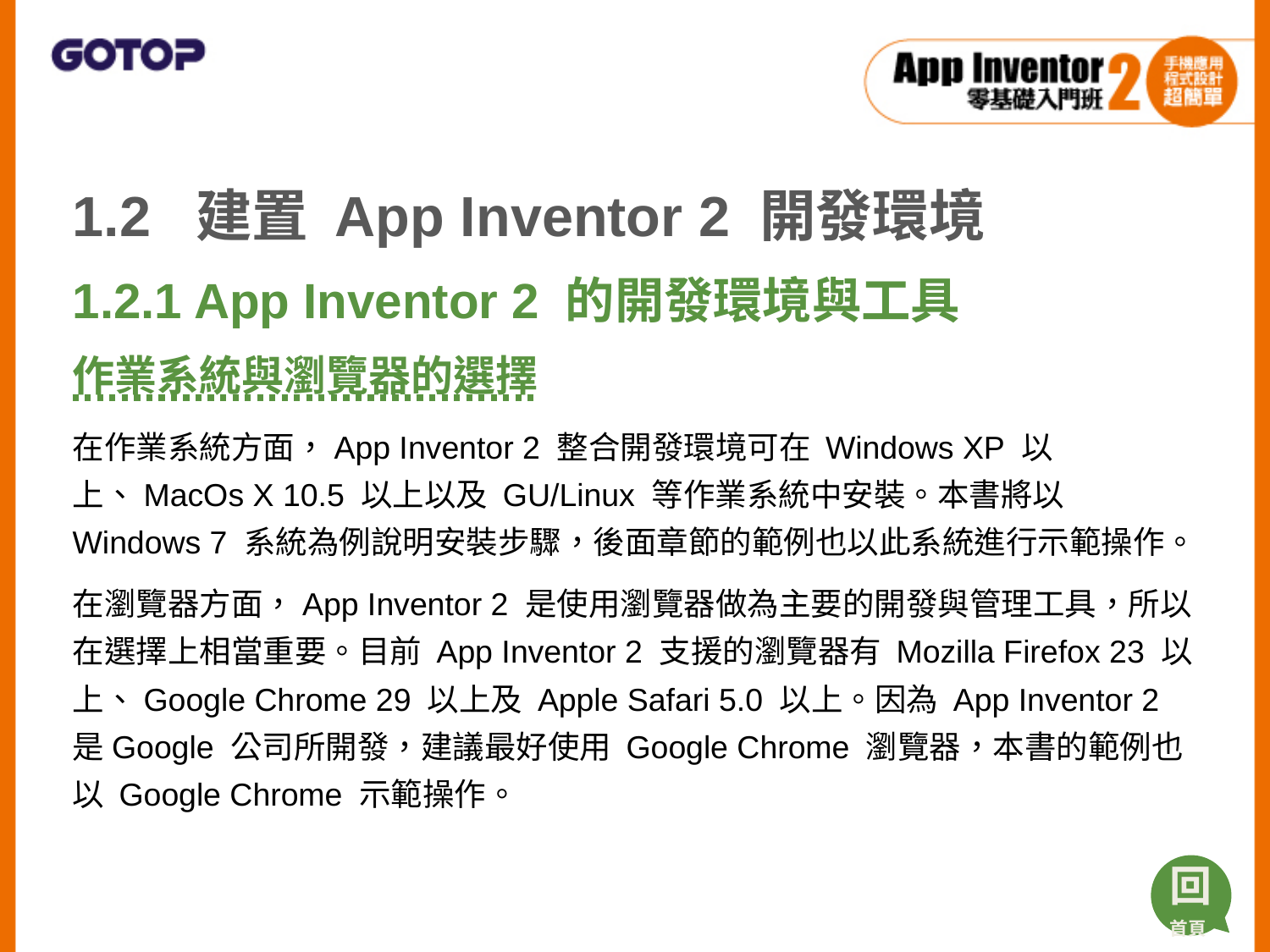

1.2  建置 App Inventor 2 開發環境
1.2.1 App Inventor 2 的開發環境與工具
作業系統與瀏覽器的選擇
在作業系統方面，App Inventor 2 整合開發環境可在 Windows XP 以上、MacOs X 10.5 以上以及 GU/Linux 等作業系統中安裝。本書將以 Windows 7 系統為例說明安裝步驟，後面章節的範例也以此系統進行示範操作。
在瀏覽器方面，App Inventor 2 是使用瀏覽器做為主要的開發與管理工具，所以在選擇上相當重要。目前 App Inventor 2 支援的瀏覽器有 Mozilla Firefox 23 以上、Google Chrome 29 以上及 Apple Safari 5.0 以上。因為 App Inventor 2 是Google 公司所開發，建議最好使用 Google Chrome 瀏覽器，本書的範例也以 Google Chrome 示範操作。
回
首頁